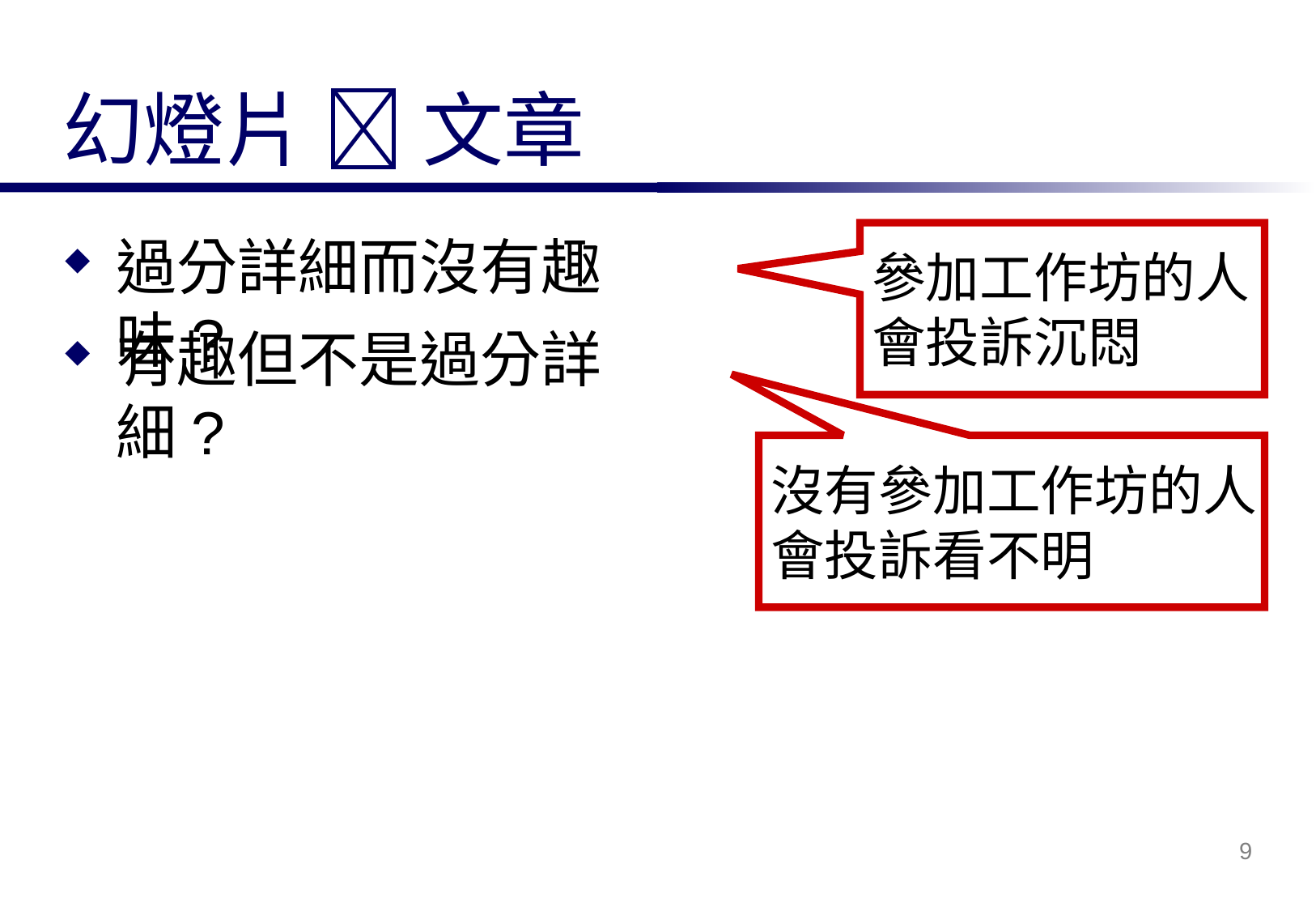

# 幻燈片 ≠ 文章
過分詳細而沒有趣味?
參加工作坊的人
會投訴沉悶
有趣但不是過分詳細?
沒有參加工作坊的人
會投訴看不明
9